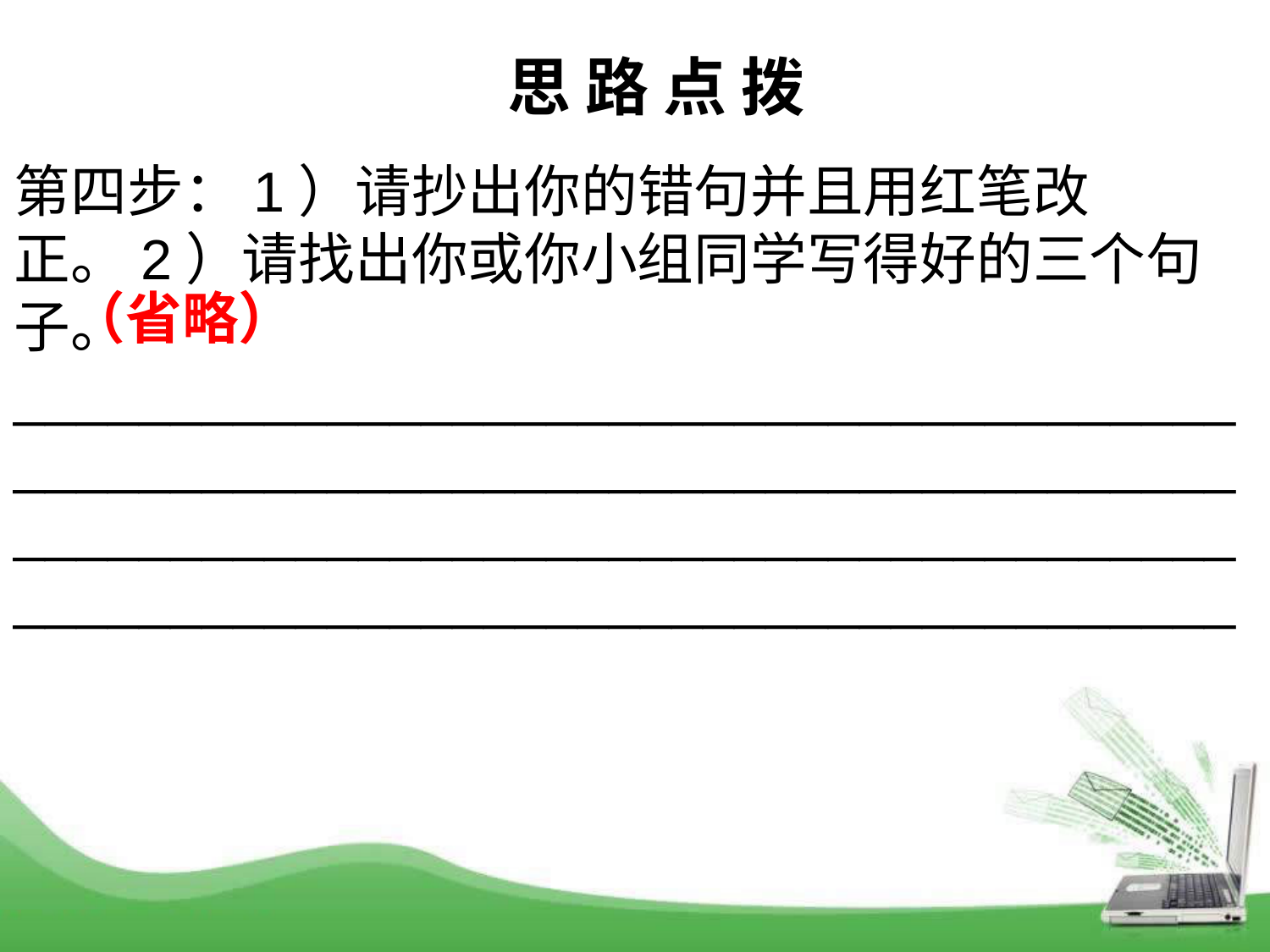

思 路 点 拨
第四步：1）请抄出你的错句并且用红笔改正。2）请找出你或你小组同学写得好的三个句子。
______________________________________________________________________________
______________________________________________________________________________
（省略）